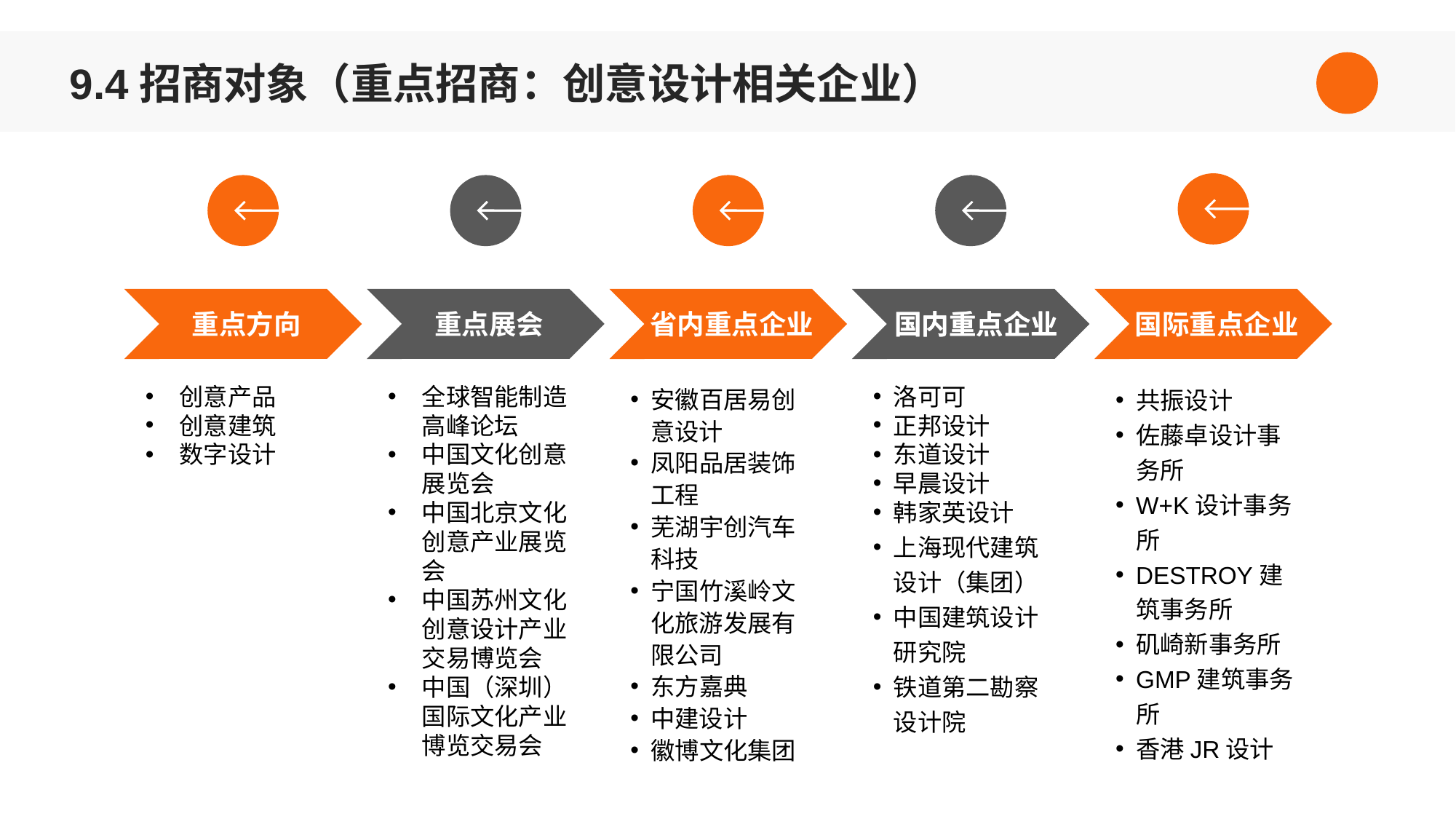

9.4招商对象（重点招商：创意设计相关企业）

重点方向
重点展会
省内重点企业
国内重点企业
国内重点企业
国际重点企业
共振设计
佐藤卓设计事务所
W+K设计事务所
DESTROY建筑事务所
矶崎新事务所
GMP建筑事务所
香港JR设计

创意产品
创意建筑
数字设计

全球智能制造高峰论坛
中国文化创意展览会
中国北京文化创意产业展览会
中国苏州文化创意设计产业交易博览会
中国（深圳）国际文化产业博览交易会
安徽百居易创意设计
凤阳品居装饰工程
芜湖宇创汽车科技
宁国竹溪岭文化旅游发展有限公司
东方嘉典
中建设计
徽博文化集团
洛可可
正邦设计
东道设计
早晨设计
韩家英设计
上海现代建筑设计（集团）
中国建筑设计研究院
铁道第二勘察设计院